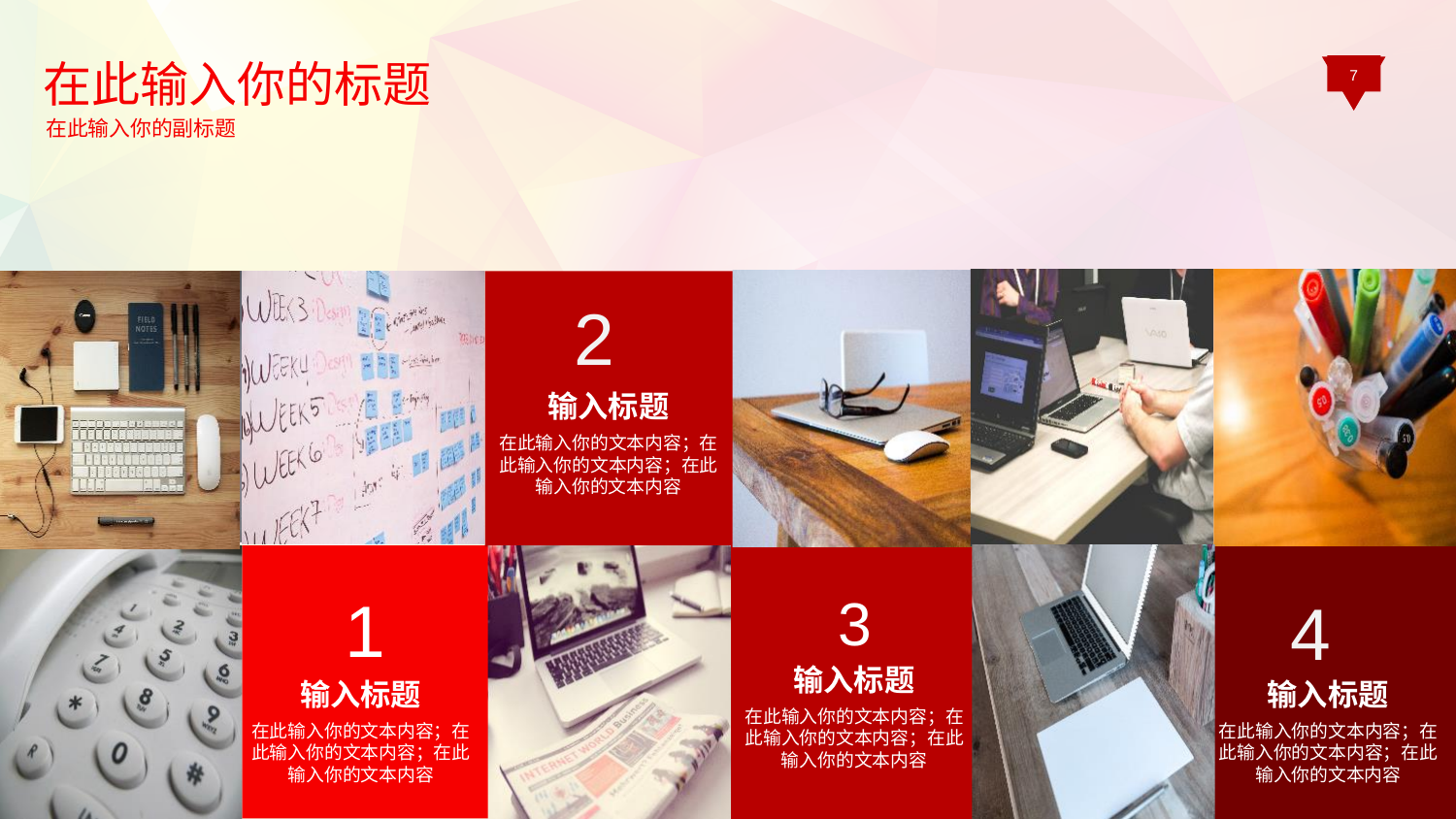

在此输入你的标题
在此输入你的副标题
7

2
输入标题
在此输入你的文本内容；在此输入你的文本内容；在此输入你的文本内容

3
1
4
输入标题
在此输入你的文本内容；在此输入你的文本内容；在此输入你的文本内容
输入标题
在此输入你的文本内容；在此输入你的文本内容；在此输入你的文本内容
输入标题
在此输入你的文本内容；在此输入你的文本内容；在此输入你的文本内容